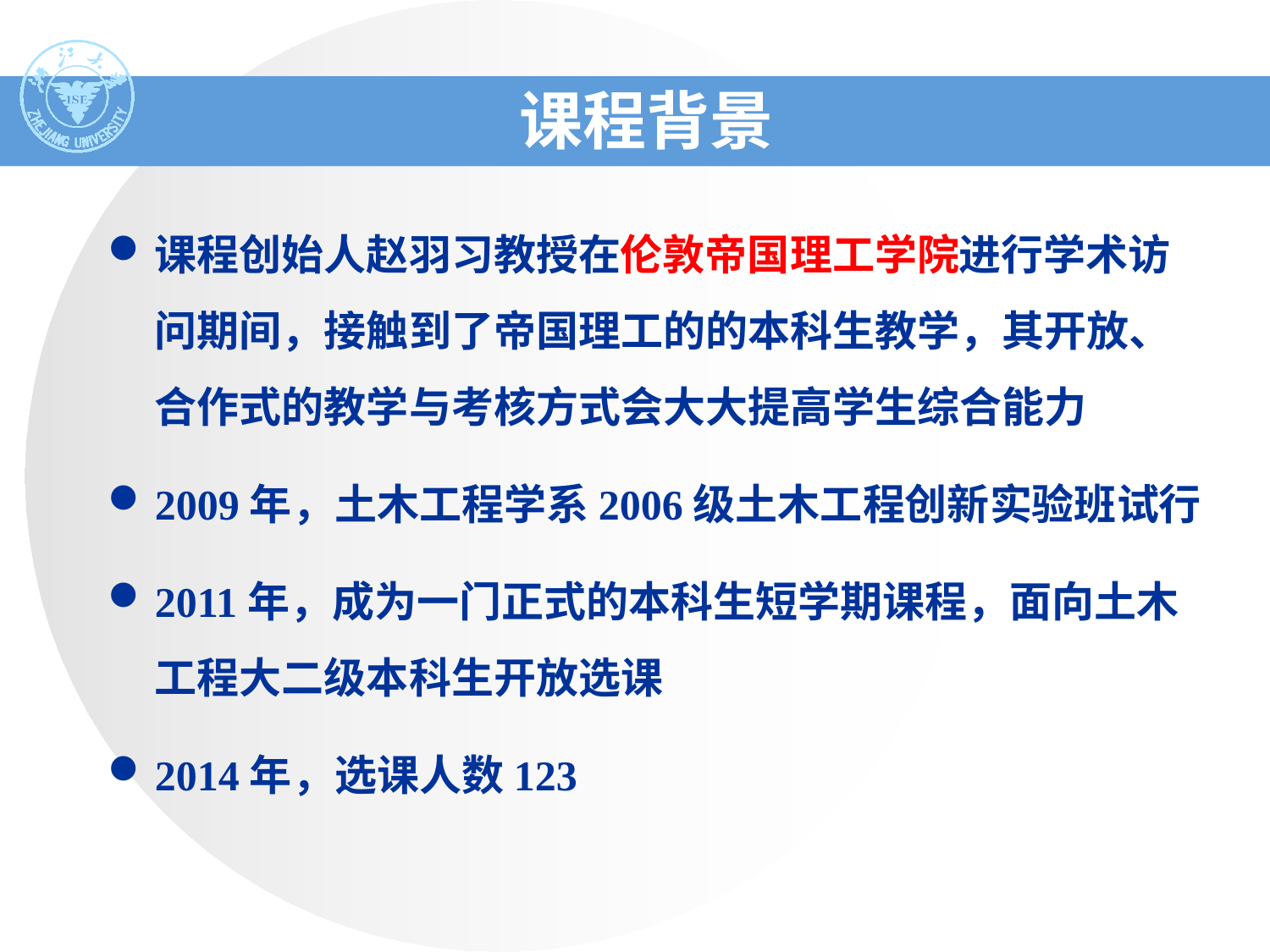

# 课程背景
课程创始人赵羽习教授在伦敦帝国理工学院进行学术访问期间，接触到了帝国理工的的本科生教学，其开放、合作式的教学与考核方式会大大提高学生综合能力
2009年，土木工程学系2006级土木工程创新实验班试行
2011年，成为一门正式的本科生短学期课程，面向土木工程大二级本科生开放选课
2014年，选课人数123